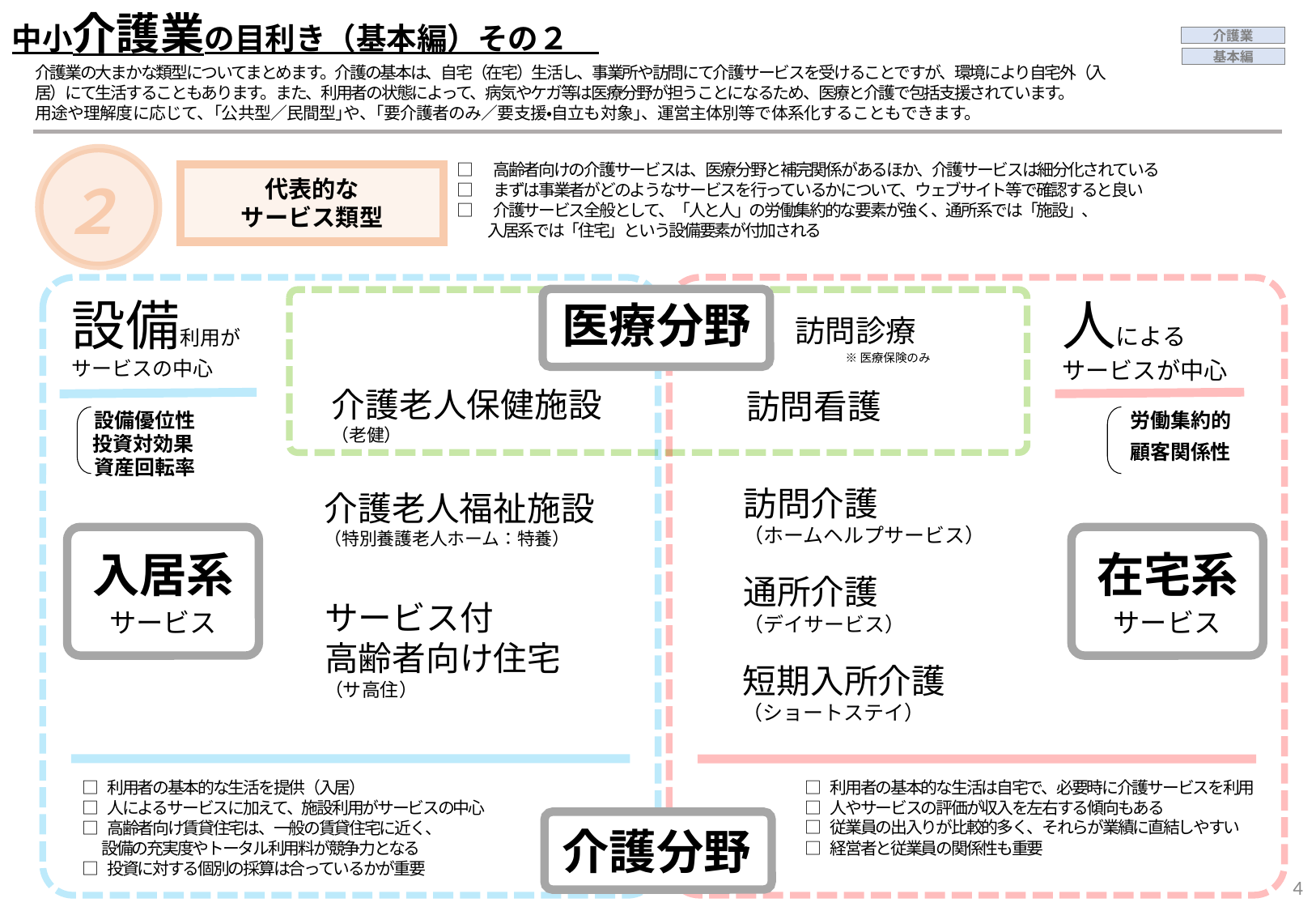

中小介護業の目利き（基本編）その２
介護業
基本編
介護業の大まかな類型についてまとめます。介護の基本は、自宅（在宅）生活し、事業所や訪問にて介護サービスを受けることですが、環境により自宅外（入居）にて生活することもあります。また、利用者の状態によって、病気やケガ等は医療分野が担うことになるため、医療と介護で包括支援されています。
用途や理解度に応じて、｢公共型／民間型｣や、｢要介護者のみ／要支援・自立も対象｣、運営主体別等で体系化することもできます。

２
□　高齢者向けの介護サービスは、医療分野と補完関係があるほか、介護サービスは細分化されている
□　まずは事業者がどのようなサービスを行っているかについて、ウェブサイト等で確認すると良い
□　介護サービス全般として、「人と人」の労働集約的な要素が強く、通所系では「施設」、
　　入居系では「住宅」という設備要素が付加される
代表的な
サービス類型

人による
サービスが中心
設備利用が
サービスの中心

医療分野

　訪問診療
※医療保険のみ
介護老人保健施設
（老健）
　訪問看護
設備優位性
労働集約的

投資対効果
顧客関係性
資産回転率
訪問介護
（ホームヘルプサービス）
介護老人福祉施設
（特別養護老人ホーム：特養）

入居系
サービス

在宅系
サービス
通所介護
（デイサービス）
サービス付
高齢者向け住宅
（サ高住）
短期入所介護
（ショートステイ）
□  利用者の基本的な生活は自宅で、必要時に介護サービスを利用
□  人やサービスの評価が収入を左右する傾向もある
□  従業員の出入りが比較的多く、それらが業績に直結しやすい
□  経営者と従業員の関係性も重要
□  利用者の基本的な生活を提供（入居）
□  人によるサービスに加えて、施設利用がサービスの中心
□  高齢者向け賃貸住宅は、一般の賃貸住宅に近く、
　  設備の充実度やトータル利用料が競争力となる
□  投資に対する個別の採算は合っているかが重要

介護分野
4